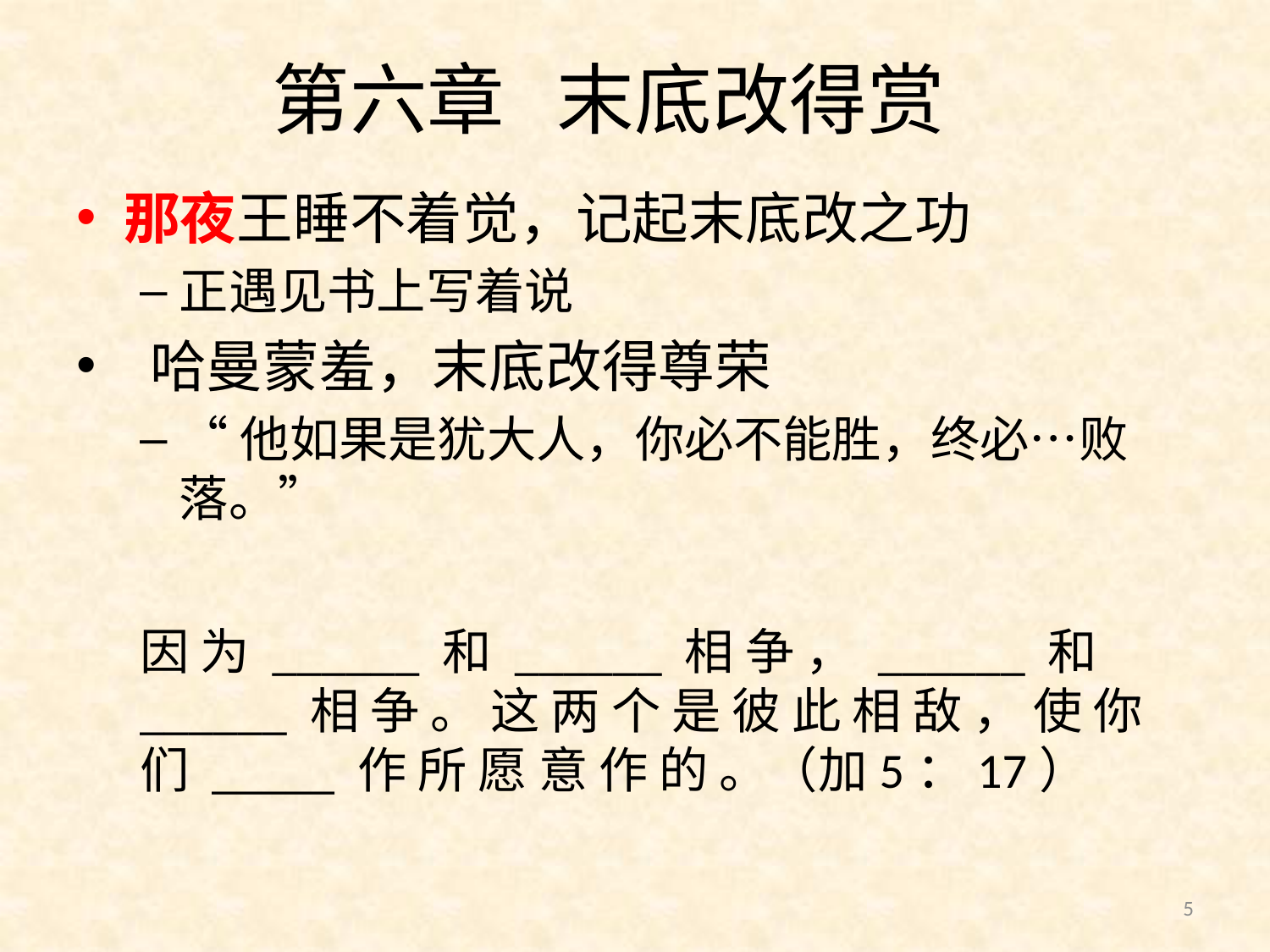

# 第六章   末底改得赏
那夜王睡不着觉，记起末底改之功
正遇见书上写着说
 哈曼蒙羞，末底改得尊荣
“他如果是犹大人，你必不能胜，终必…败落。”

因 为 ______ 和 ______ 相 争 ， ______ 和 ______ 相 争 。 这 两 个 是 彼 此 相 敌 ， 使 你 们 _____ 作 所 愿 意 作 的 。（加5：17）
5